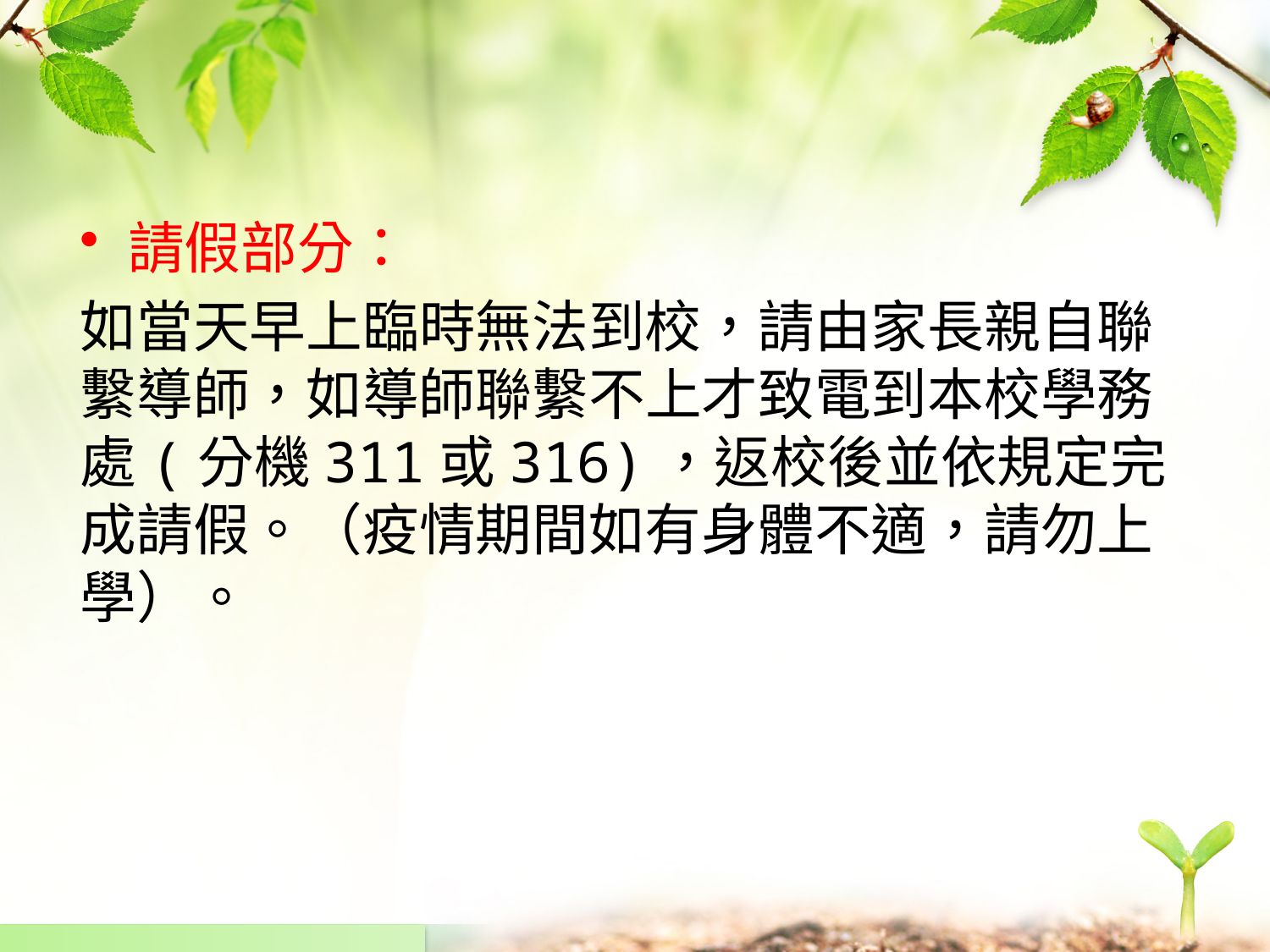

#
請假部分：
如當天早上臨時無法到校，請由家長親自聯繫導師，如導師聯繫不上才致電到本校學務處(分機311或316)，返校後並依規定完成請假。（疫情期間如有身體不適，請勿上學）。